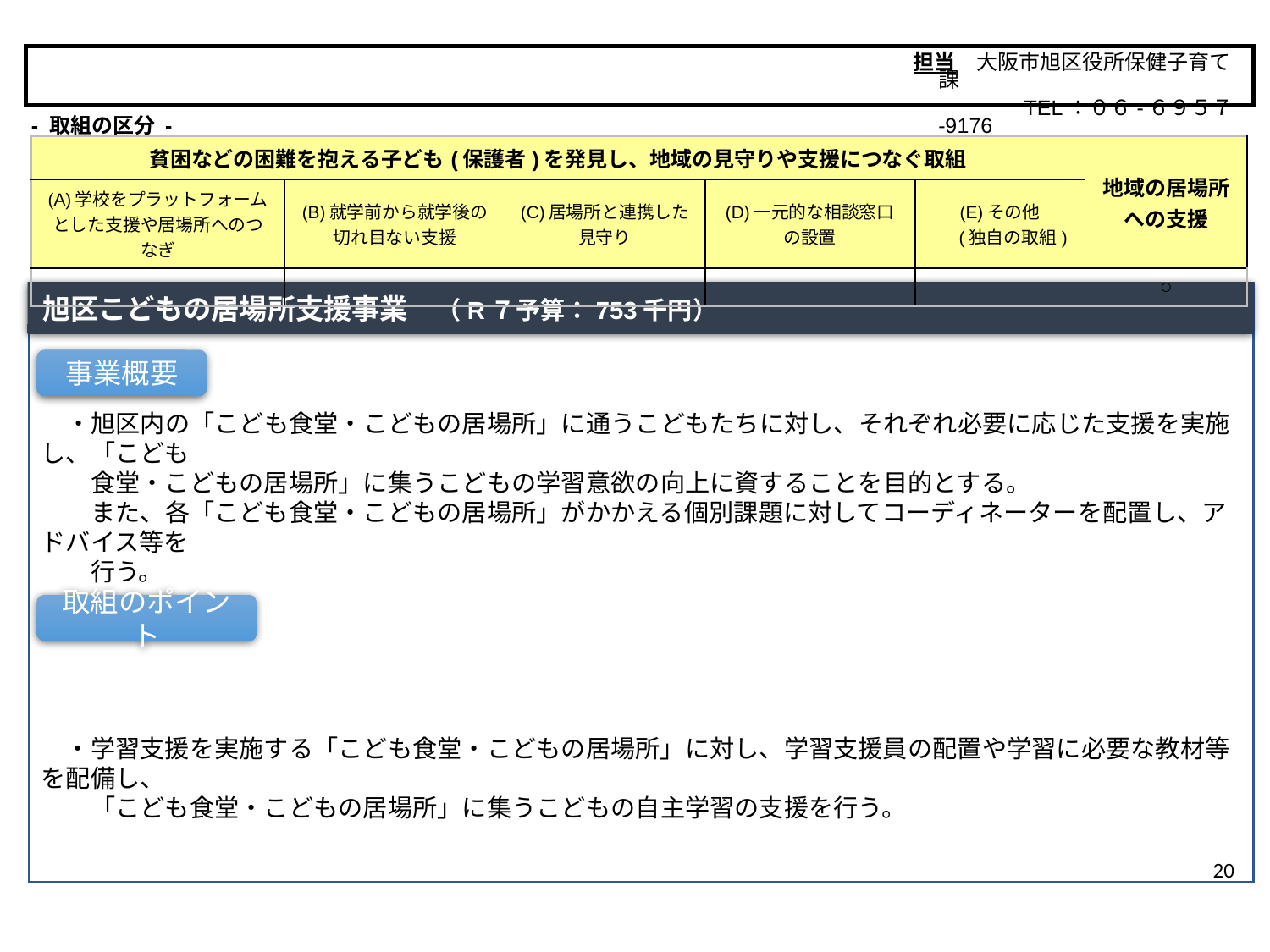

担当　大阪市旭区役所保健子育て課
　　　　　TEL：０６-６９５７-9176

大阪市
- 取組の区分 -
| 貧困などの困難を抱える子ども(保護者)を発見し、地域の見守りや支援につなぐ取組 |  |  |  |  | 地域の居場所 への支援 |
| --- | --- | --- | --- | --- | --- |
| (A)学校をプラットフォームとした支援や居場所へのつなぎ | (B)就学前から就学後の 切れ目ない支援 | (C)居場所と連携した 見守り | (D)一元的な相談窓口 の設置 | (E)その他 　 (独自の取組) |  |
|  |  |  |  |  | ○ |
旭区こどもの居場所支援事業　（R７予算：753千円）

　・旭区内の「こども食堂・こどもの居場所」に通うこどもたちに対し、それぞれ必要に応じた支援を実施し、「こども
　　食堂・こどもの居場所」に集うこどもの学習意欲の向上に資することを目的とする。
　　また、各「こども食堂・こどもの居場所」がかかえる個別課題に対してコーディネーターを配置し、アドバイス等を
　　行う。

　・学習支援を実施する「こども食堂・こどもの居場所」に対し、学習支援員の配置や学習に必要な教材等を配備し、
　　「こども食堂・こどもの居場所」に集うこどもの自主学習の支援を行う。

事業概要
取組のポイント
20